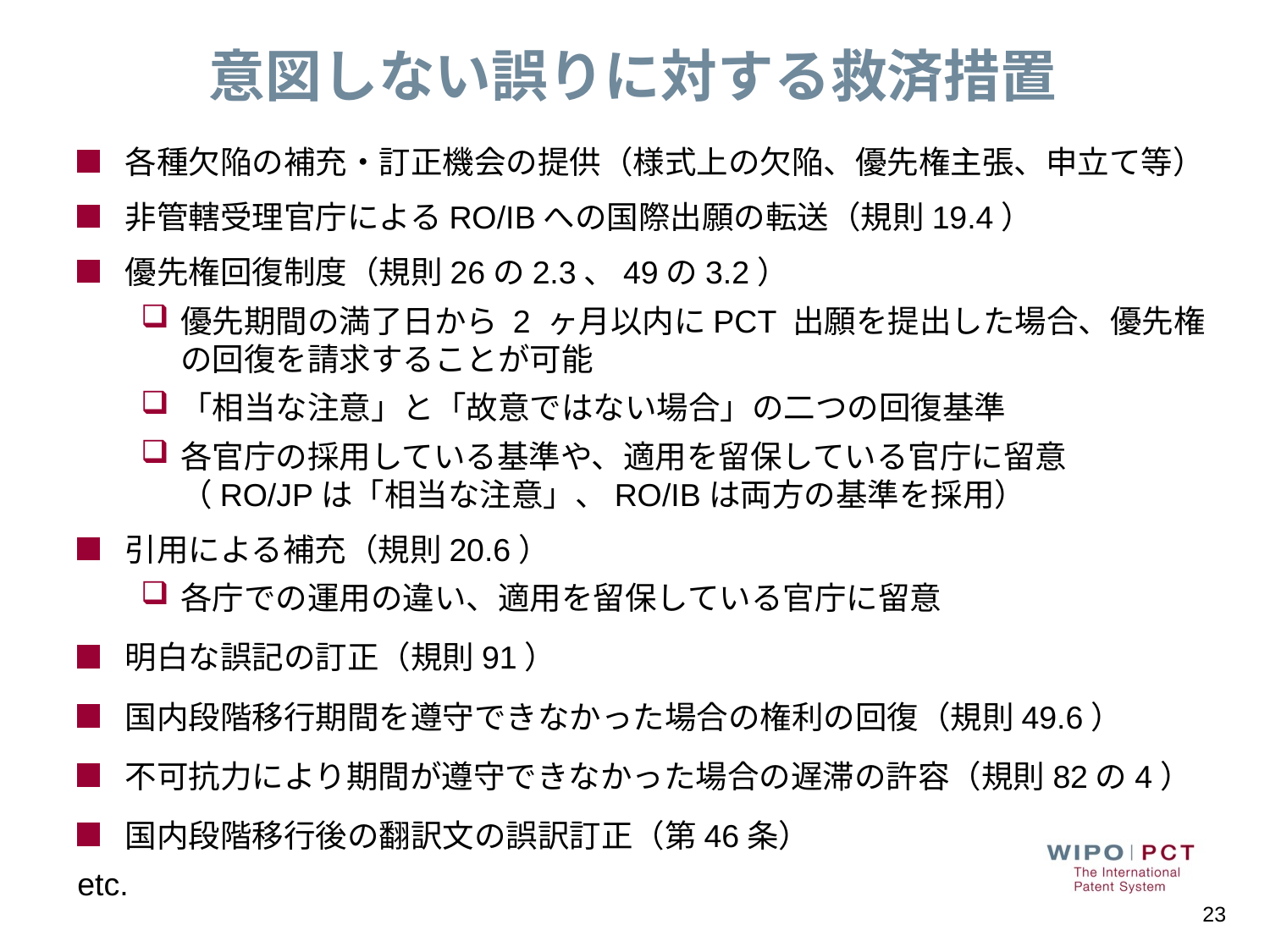

意図しない誤りに対する救済措置
各種欠陥の補充・訂正機会の提供（様式上の欠陥、優先権主張、申立て等）
非管轄受理官庁によるRO/IBへの国際出願の転送（規則19.4）
優先権回復制度（規則26の2.3、49の3.2）
優先期間の満了日から 2 ヶ月以内にPCT 出願を提出した場合、優先権の回復を請求することが可能
「相当な注意」と「故意ではない場合」の二つの回復基準
各官庁の採用している基準や、適用を留保している官庁に留意
（RO/JPは「相当な注意」、RO/IBは両方の基準を採用）
引用による補充（規則20.6）
各庁での運用の違い、適用を留保している官庁に留意
明白な誤記の訂正（規則91）
国内段階移行期間を遵守できなかった場合の権利の回復（規則49.6）
不可抗力により期間が遵守できなかった場合の遅滞の許容（規則82の4）
国内段階移行後の翻訳文の誤訳訂正（第46条）
etc.